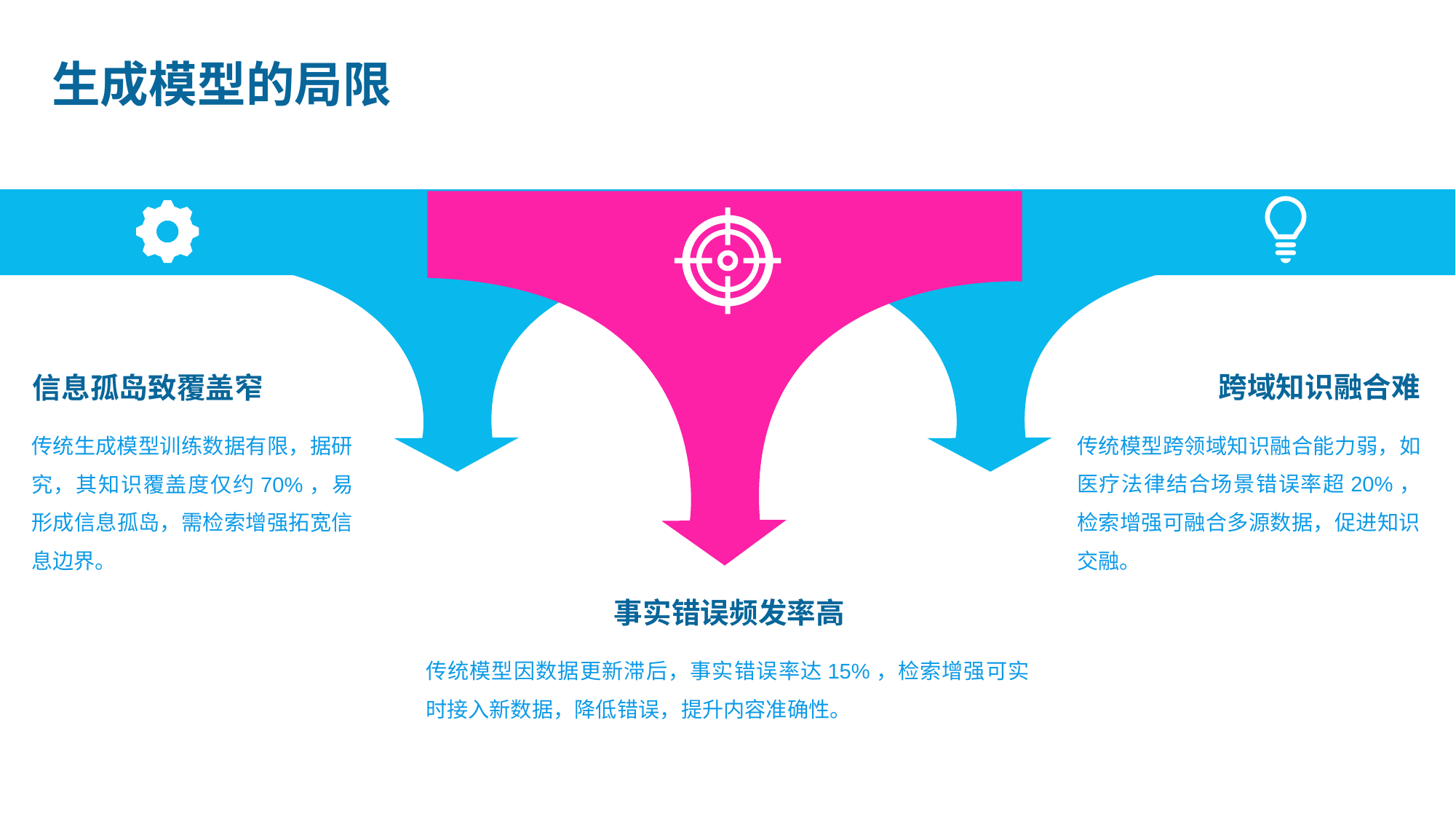

生成模型的局限

跨域知识融合难
信息孤岛致覆盖窄
传统模型跨领域知识融合能力弱，如医疗法律结合场景错误率超20%，检索增强可融合多源数据，促进知识交融。
传统生成模型训练数据有限，据研究，其知识覆盖度仅约70%，易形成信息孤岛，需检索增强拓宽信息边界。
事实错误频发率高
传统模型因数据更新滞后，事实错误率达15%，检索增强可实时接入新数据，降低错误，提升内容准确性。